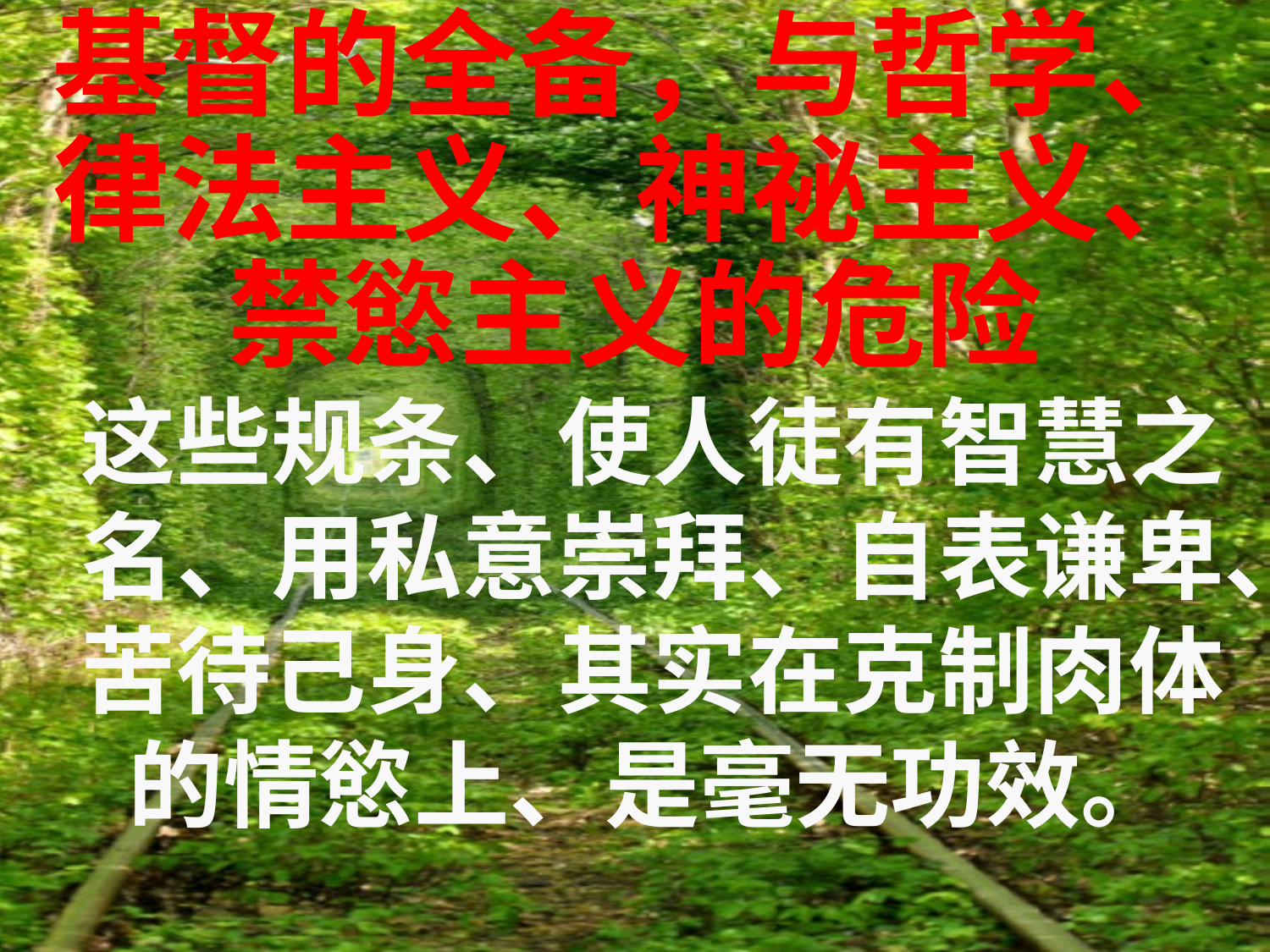

基督的全备，与哲学、律法主义、神祕主义、禁慾主义的危险
这些规条、使人徒有智慧之名、用私意崇拜、自表谦卑、苦待己身、其实在克制肉体的情慾上、是毫无功效。